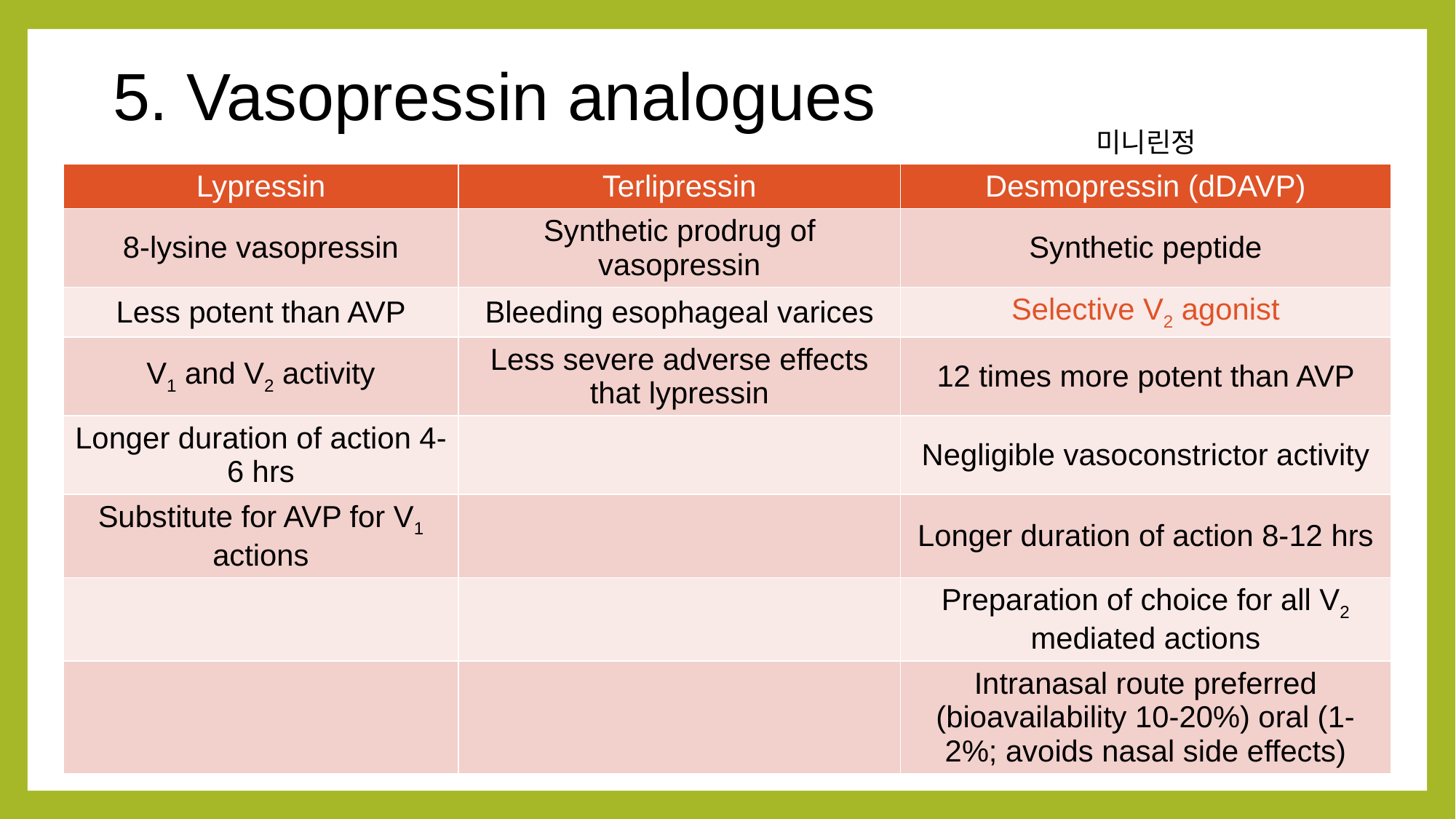

# 5. Vasopressin analogues
미니린정
| Lypressin | Terlipressin | Desmopressin (dDAVP) |
| --- | --- | --- |
| 8-lysine vasopressin | Synthetic prodrug of vasopressin | Synthetic peptide |
| Less potent than AVP | Bleeding esophageal varices | Selective V2 agonist |
| V1 and V2 activity | Less severe adverse effects that lypressin | 12 times more potent than AVP |
| Longer duration of action 4-6 hrs |  | Negligible vasoconstrictor activity |
| Substitute for AVP for V1 actions |  | Longer duration of action 8-12 hrs |
|  |  | Preparation of choice for all V2 mediated actions |
|  |  | Intranasal route preferred (bioavailability 10-20%) oral (1-2%; avoids nasal side effects) |